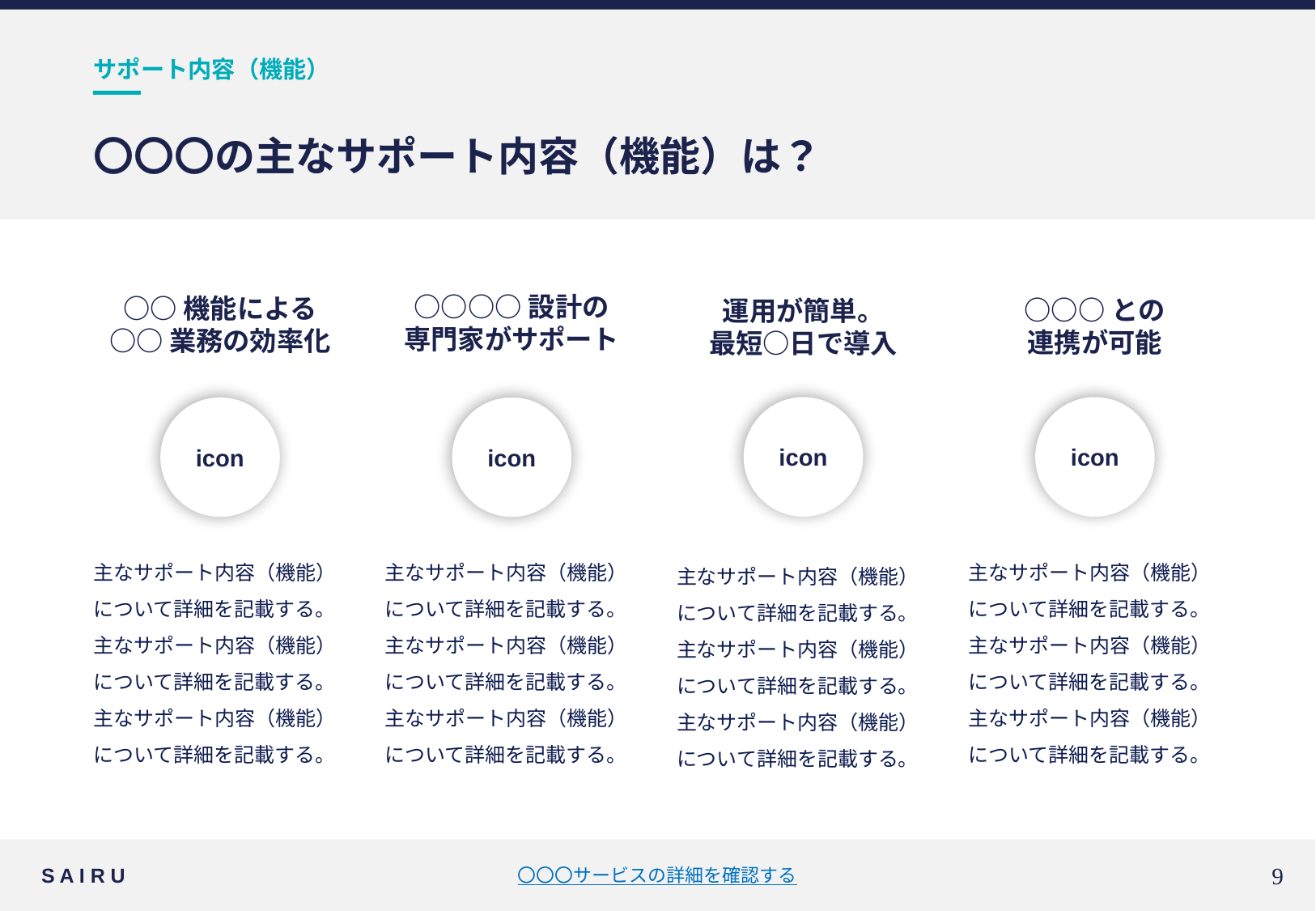

サポート内容（機能）
# 〇〇〇の主なサポート内容（機能）は？
○○○○設計の
専門家がサポート
○○機能による
○○業務の効率化
○○○との
連携が可能
運用が簡単。
最短○日で導入
icon
icon
icon
icon
主なサポート内容（機能）について詳細を記載する。主なサポート内容（機能）について詳細を記載する。主なサポート内容（機能）について詳細を記載する。
主なサポート内容（機能）について詳細を記載する。主なサポート内容（機能）について詳細を記載する。主なサポート内容（機能）について詳細を記載する。
主なサポート内容（機能）について詳細を記載する。主なサポート内容（機能）について詳細を記載する。主なサポート内容（機能）について詳細を記載する。
主なサポート内容（機能）について詳細を記載する。主なサポート内容（機能）について詳細を記載する。主なサポート内容（機能）について詳細を記載する。
S A I R U
〇〇〇サービスの詳細を確認する
9